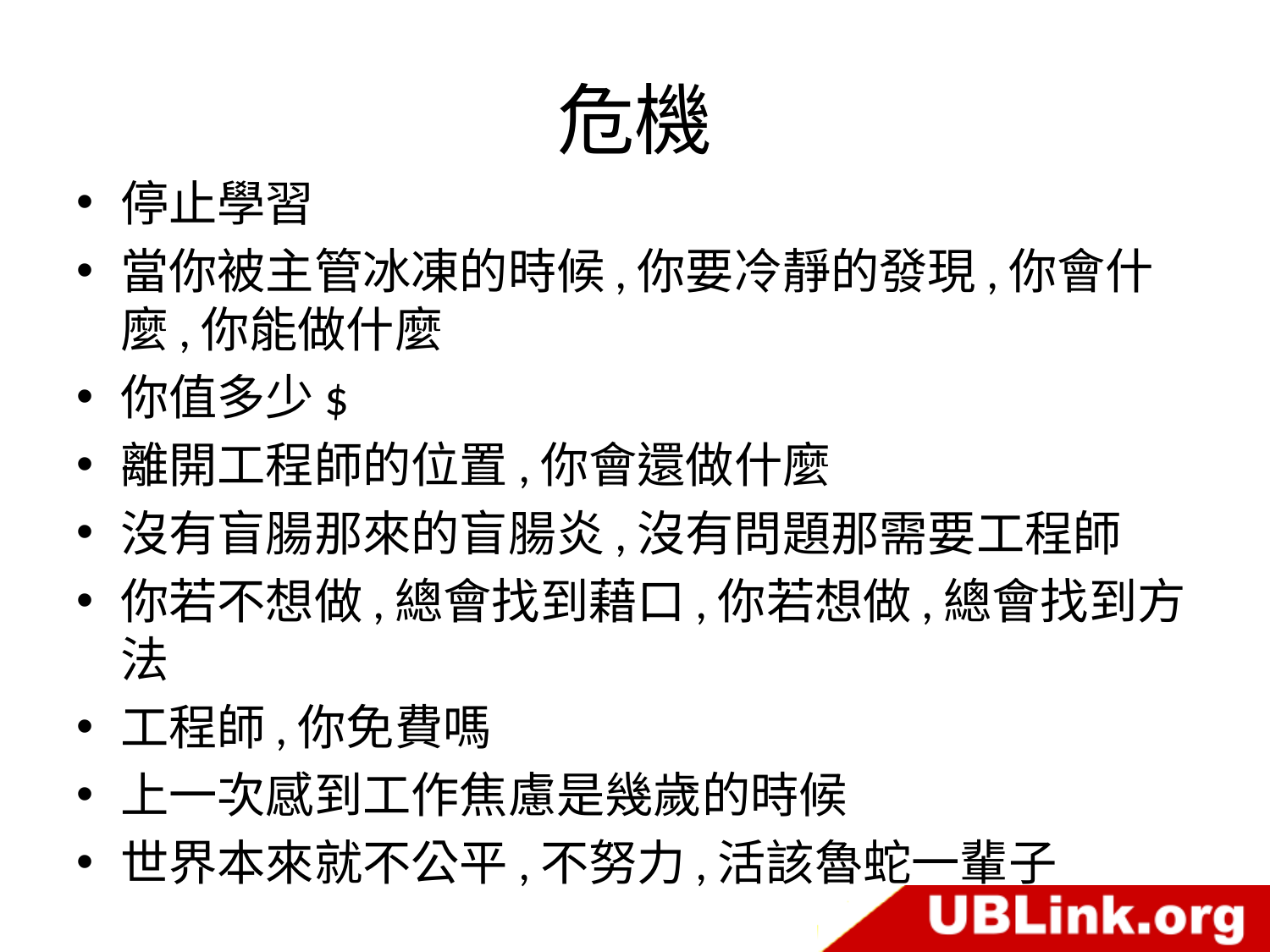

# 危機
停止學習
當你被主管冰凍的時候,你要冷靜的發現,你會什麼,你能做什麼
你值多少$
離開工程師的位置,你會還做什麼
沒有盲腸那來的盲腸炎,沒有問題那需要工程師
你若不想做,總會找到藉口,你若想做,總會找到方法
工程師,你免費嗎
上一次感到工作焦慮是幾歲的時候
世界本來就不公平,不努力,活該魯蛇一輩子